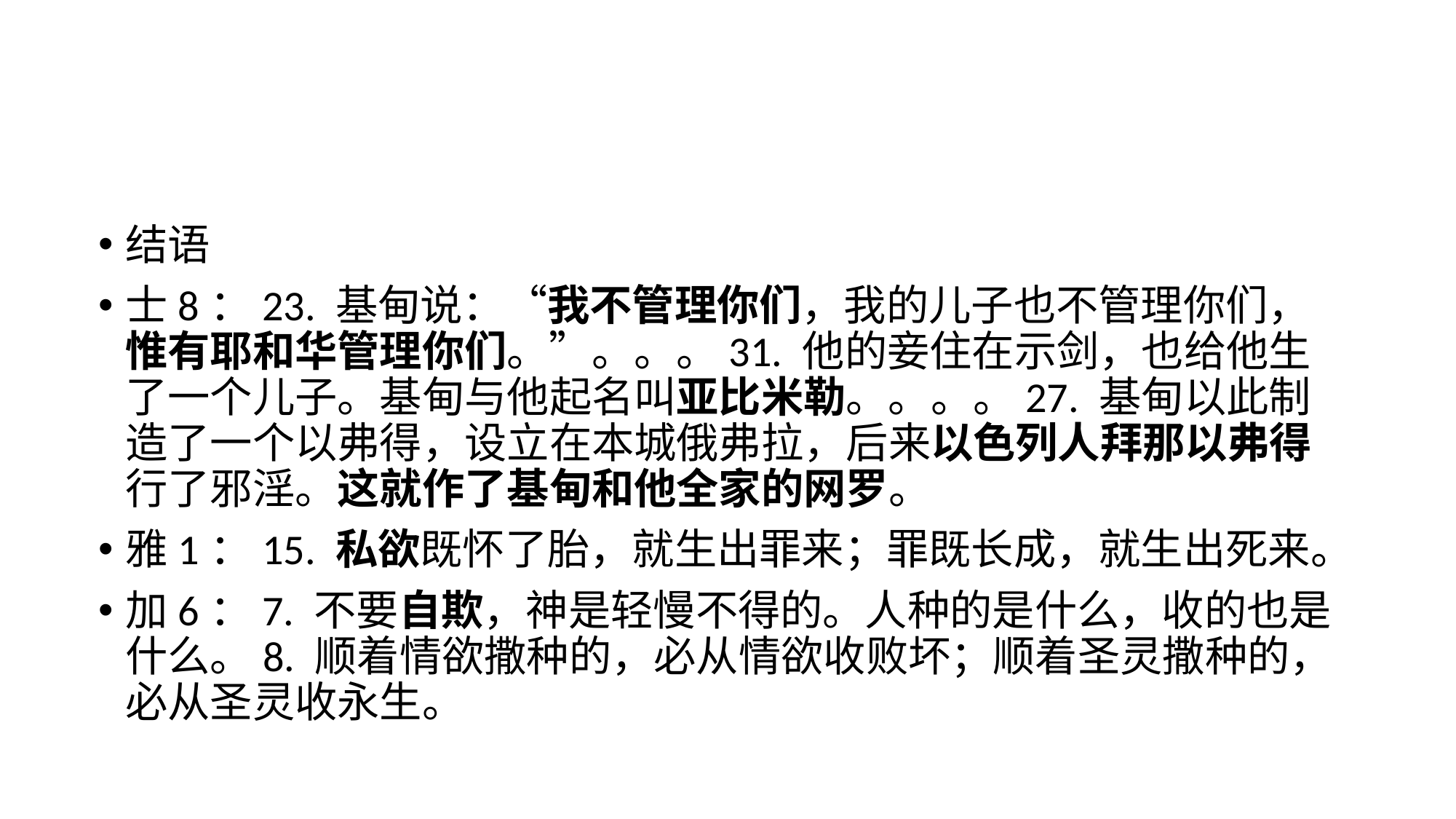

结语
士8：23. 基甸说：“我不管理你们，我的儿子也不管理你们，惟有耶和华管理你们。”。。。31. 他的妾住在示剑，也给他生了一个儿子。基甸与他起名叫亚比米勒。。。。27. 基甸以此制造了一个以弗得，设立在本城俄弗拉，后来以色列人拜那以弗得行了邪淫。这就作了基甸和他全家的网罗。
雅1：15. 私欲既怀了胎，就生出罪来；罪既长成，就生出死来。
加6：7. 不要自欺，神是轻慢不得的。人种的是什么，收的也是什么。8. 顺着情欲撒种的，必从情欲收败坏；顺着圣灵撒种的，必从圣灵收永生。